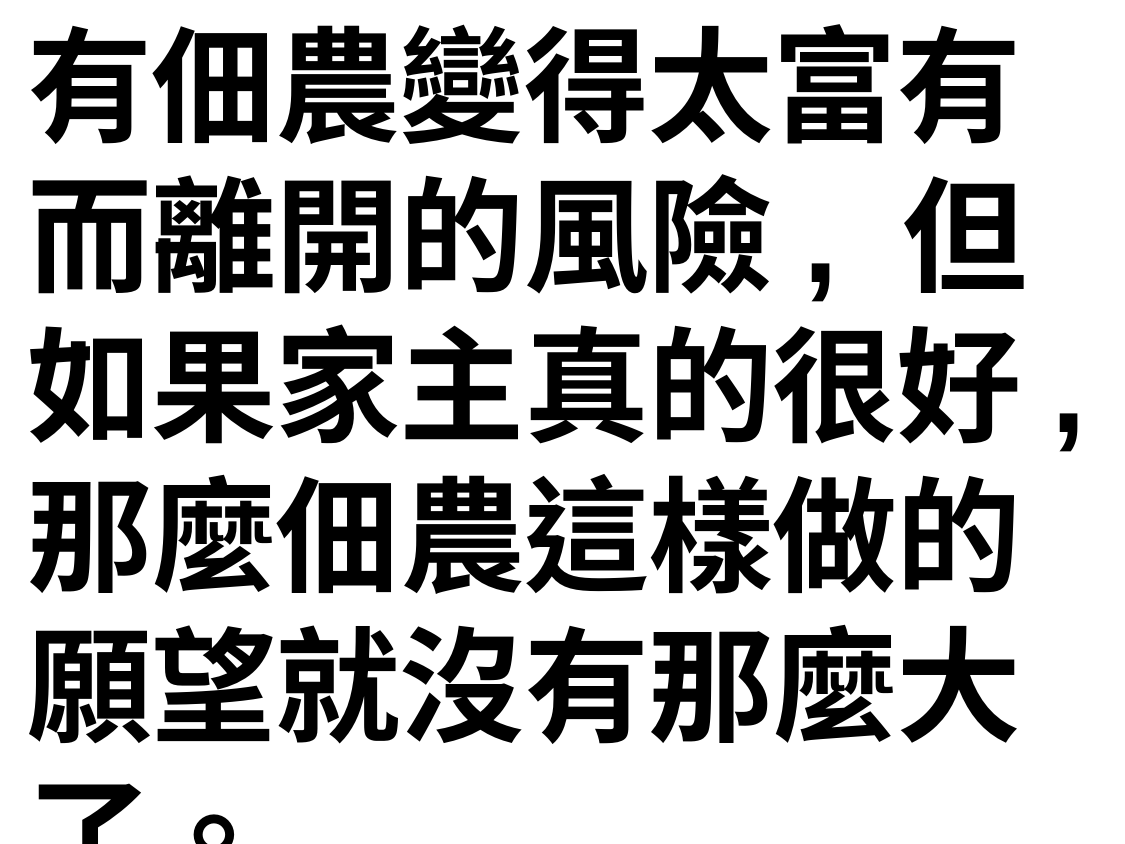

有佃農變得太富有而離開的風險, 但如果家主真的很好, 那麼佃農這樣做的願望就沒有那麼大了。